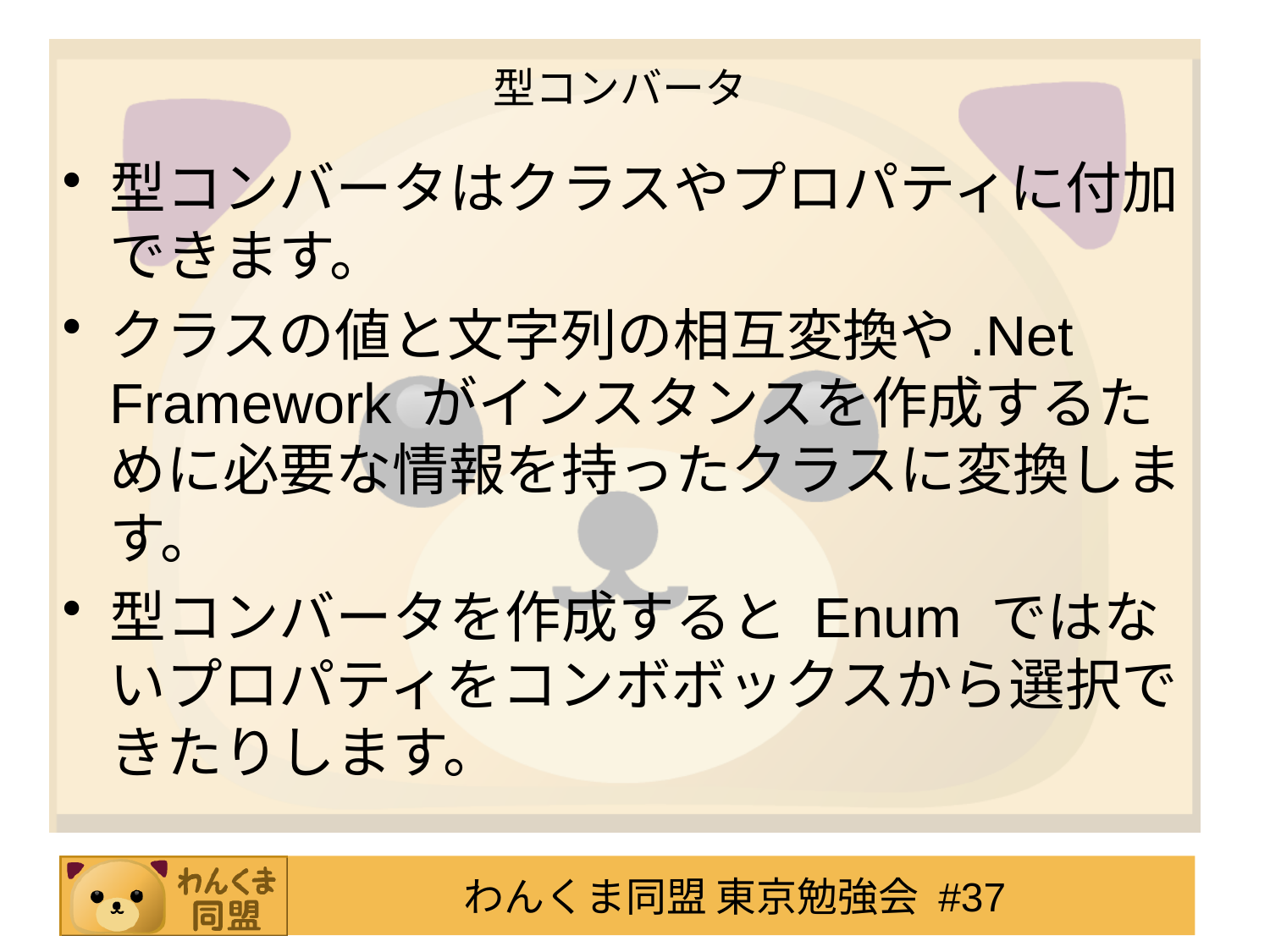

# 型コンバータ
型コンバータはクラスやプロパティに付加できます。
クラスの値と文字列の相互変換や.Net Framework がインスタンスを作成するために必要な情報を持ったクラスに変換します。
型コンバータを作成すると Enum ではないプロパティをコンボボックスから選択できたりします。